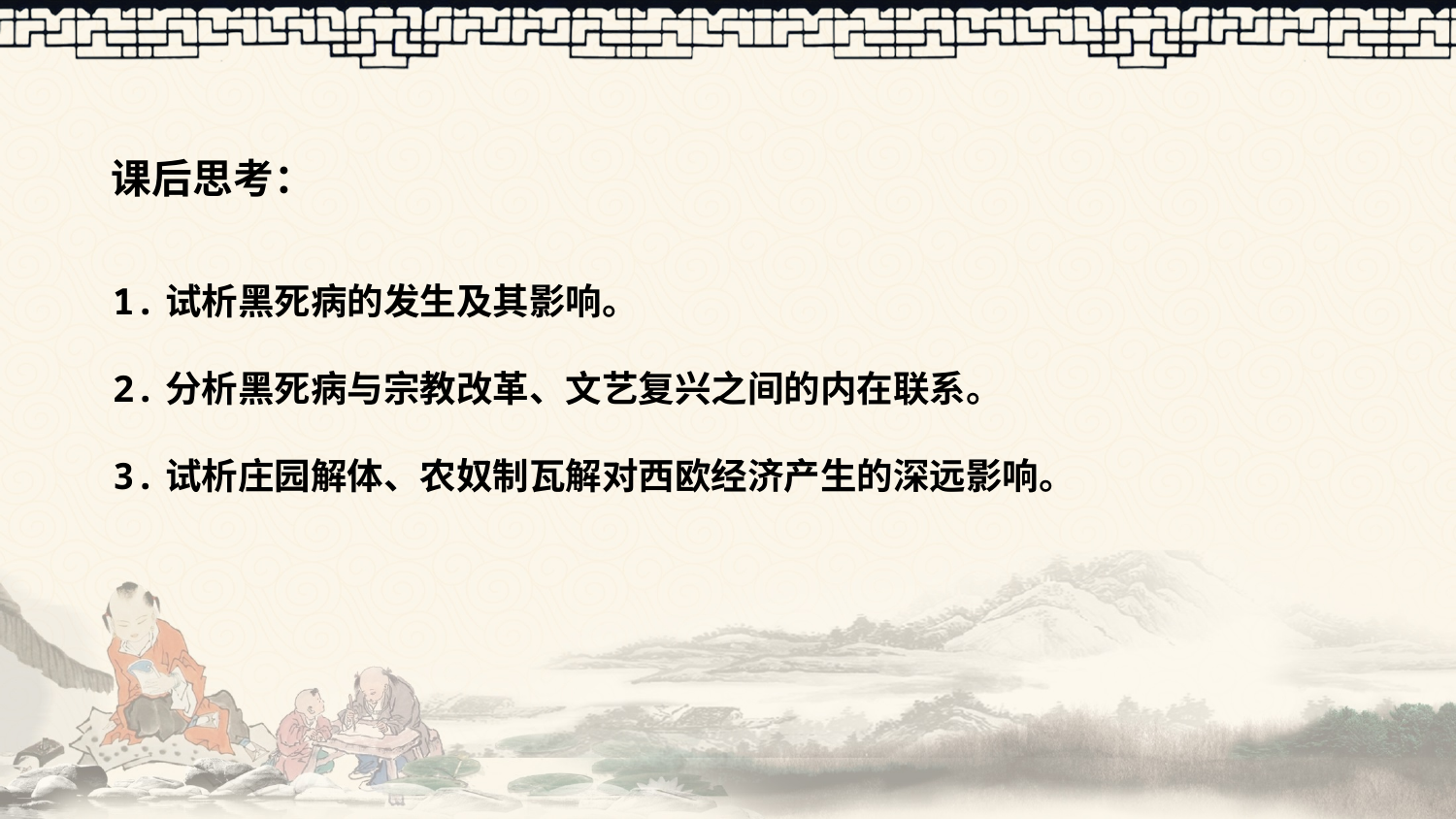

课后思考：
1.试析黑死病的发生及其影响。

2.分析黑死病与宗教改革、文艺复兴之间的内在联系。

3.试析庄园解体、农奴制瓦解对西欧经济产生的深远影响。